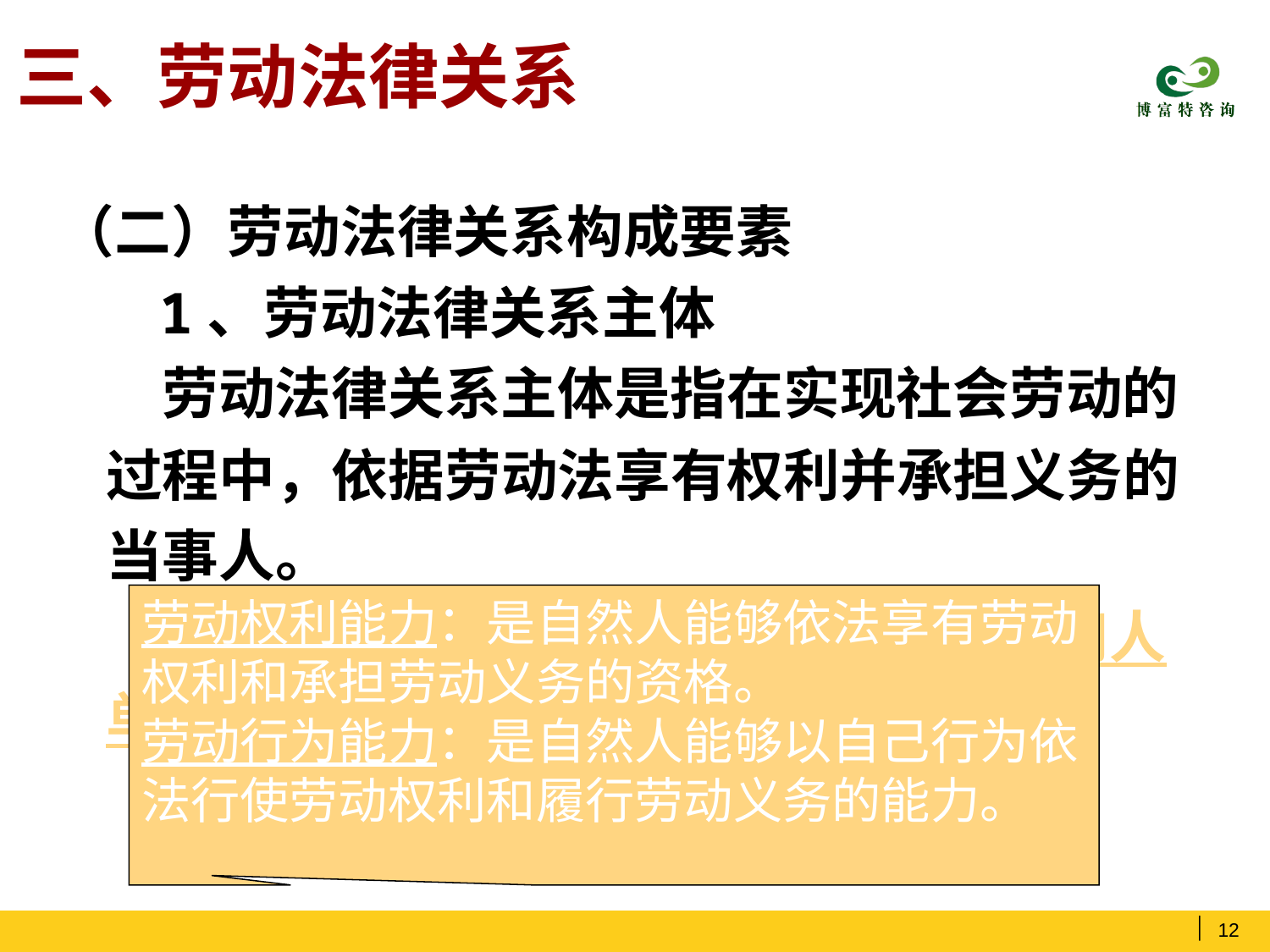

# 三、劳动法律关系
（二）劳动法律关系构成要素
   1、劳动法律关系主体
       劳动法律关系主体是指在实现社会劳动的过程中，依据劳动法享有权利并承担义务的当事人。
      劳动法律关系主题主要包括劳动者和用人单位。

劳动权利能力：是自然人能够依法享有劳动权利和承担劳动义务的资格。
劳动行为能力：是自然人能够以自己行为依法行使劳动权利和履行劳动义务的能力。